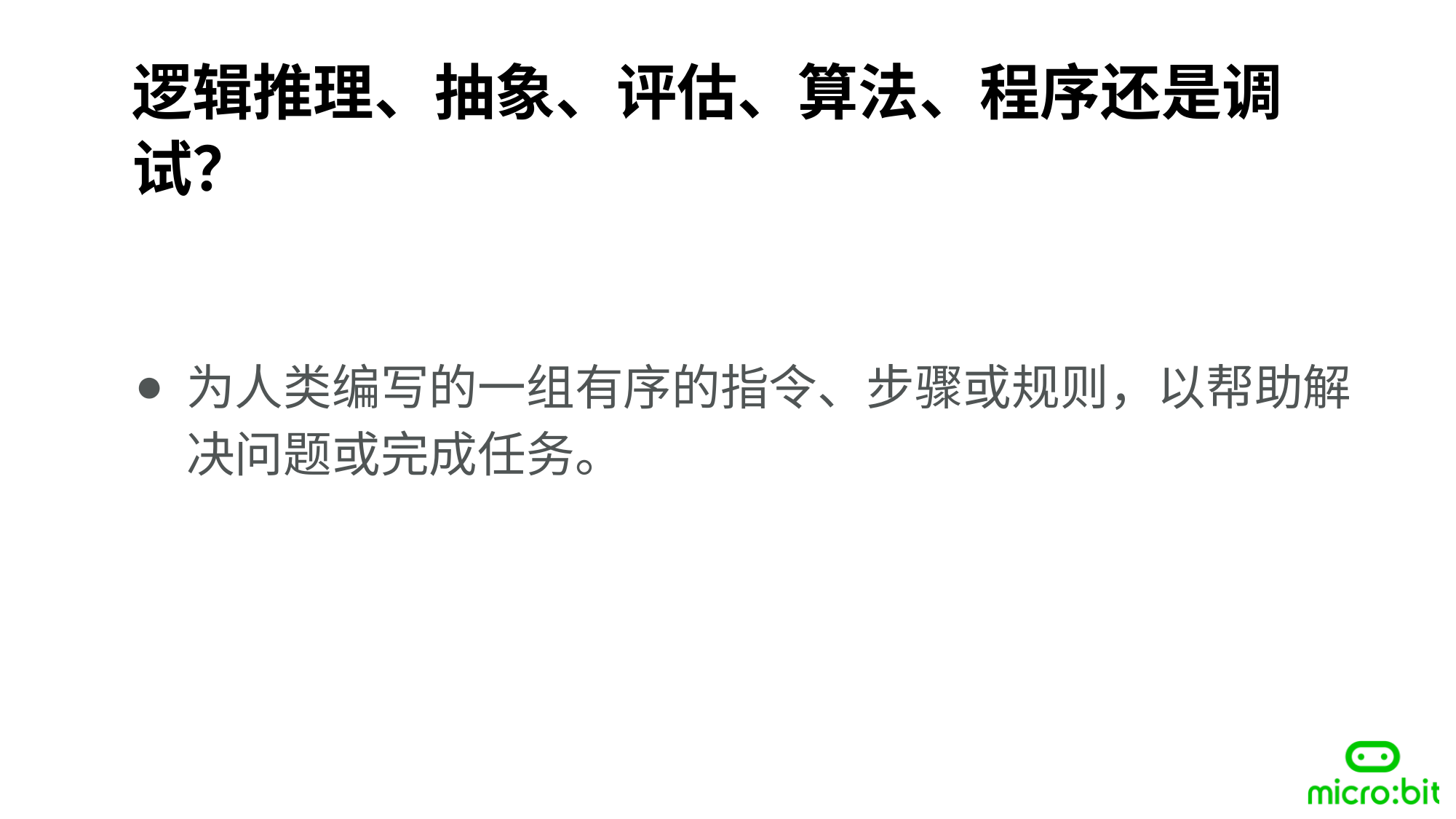

逻辑推理、抽象、评估、算法、程序还是调试？

为人类编写的一组有序的指令、步骤或规则，以帮助解决问题或完成任务。